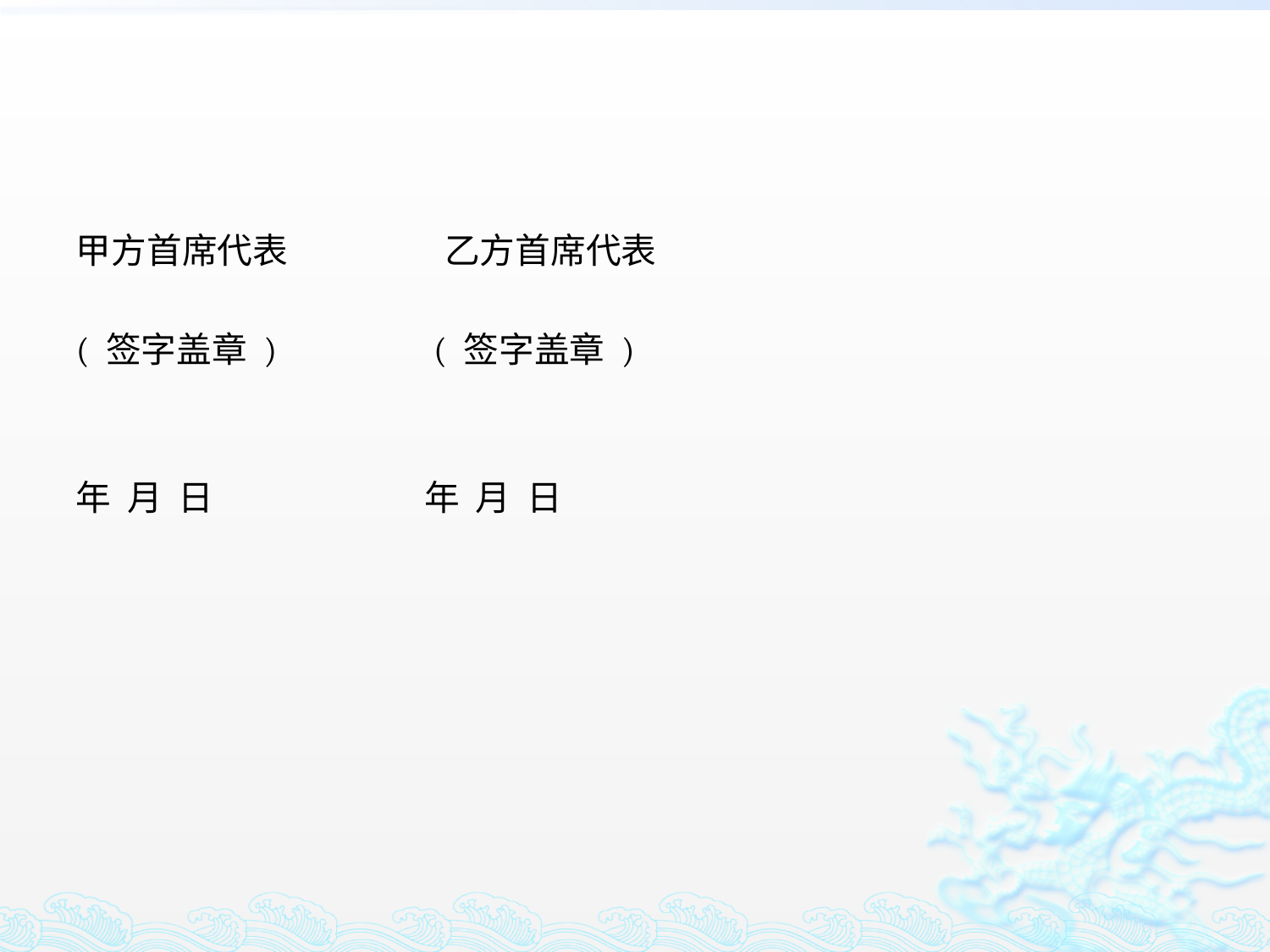

#
甲方首席代表                    乙方首席代表

( 签字盖章 )                    ( 签字盖章 )

年  月  日                           年  月  日